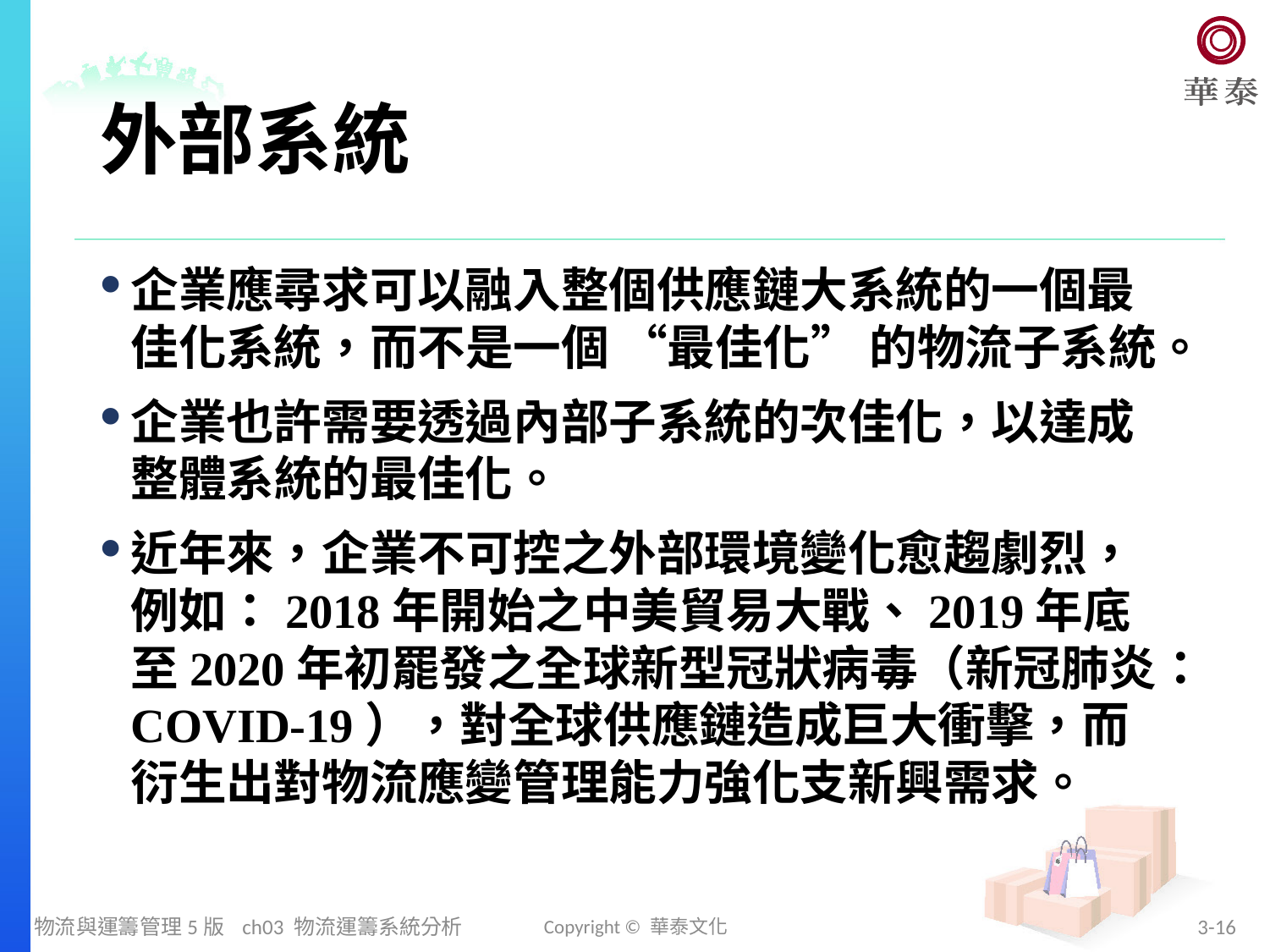

# 外部系統
企業應尋求可以融入整個供應鏈大系統的一個最佳化系統，而不是一個 “最佳化” 的物流子系統。
企業也許需要透過內部子系統的次佳化，以達成整體系統的最佳化。
近年來，企業不可控之外部環境變化愈趨劇烈，例如：2018年開始之中美貿易大戰、2019年底至2020年初罷發之全球新型冠狀病毒（新冠肺炎：COVID-19），對全球供應鏈造成巨大衝擊，而衍生出對物流應變管理能力強化支新興需求。
物流與運籌管理5版  ch03 物流運籌系統分析
Copyright © 華泰文化
3-16